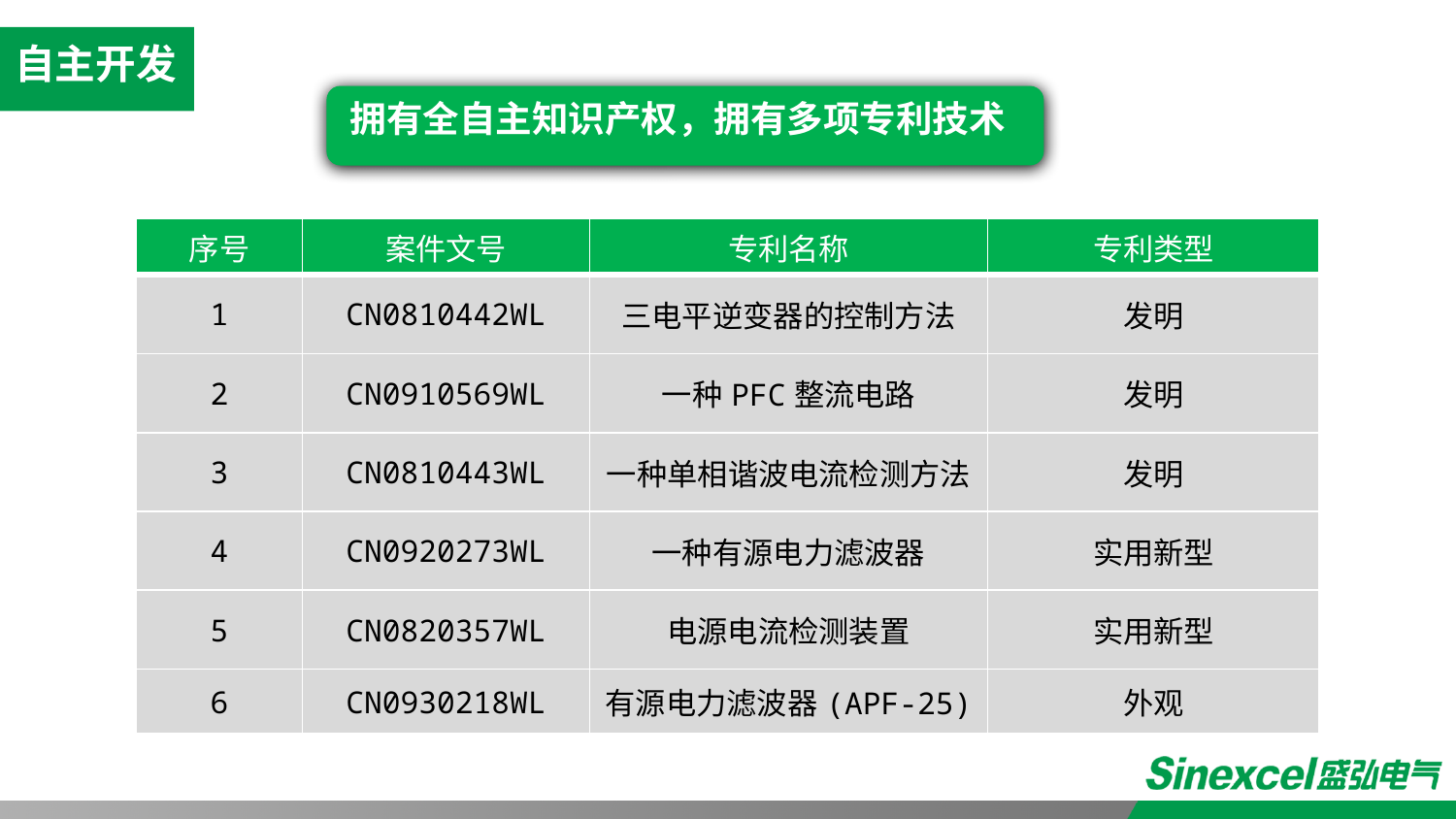

自主开发

拥有全自主知识产权，拥有多项专利技术

| 序号 | 案件文号 | 专利名称 | 专利类型 |
| --- | --- | --- | --- |
| 1 | CN0810442WL | 三电平逆变器的控制方法 | 发明 |
| 2 | CN0910569WL | 一种PFC整流电路 | 发明 |
| 3 | CN0810443WL | 一种单相谐波电流检测方法 | 发明 |
| 4 | CN0920273WL | 一种有源电力滤波器 | 实用新型 |
| 5 | CN0820357WL | 电源电流检测装置 | 实用新型 |
| 6 | CN0930218WL | 有源电力滤波器(APF-25) | 外观 |